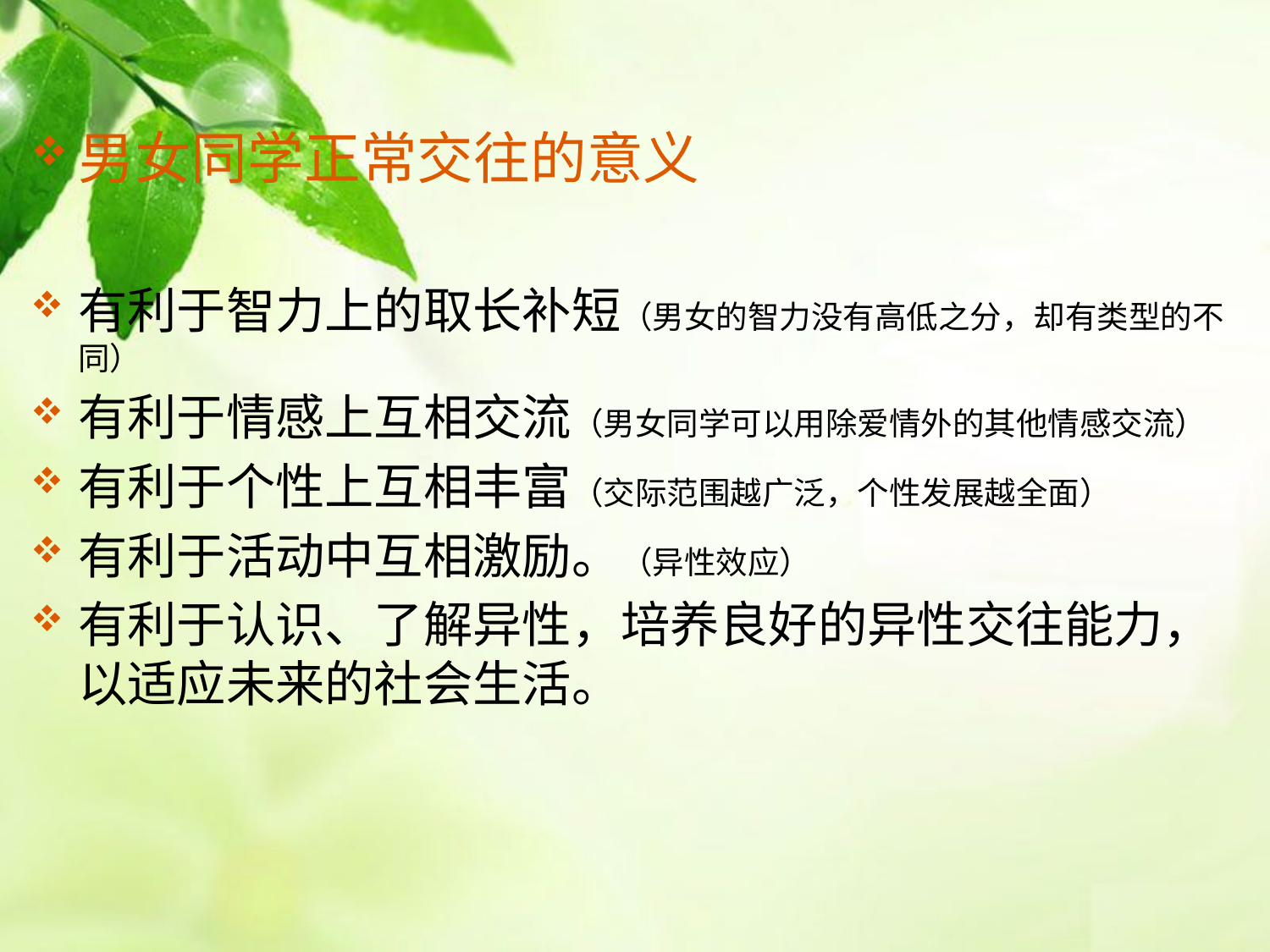

男女同学正常交往的意义

有利于智力上的取长补短（男女的智力没有高低之分，却有类型的不同）
有利于情感上互相交流（男女同学可以用除爱情外的其他情感交流）
有利于个性上互相丰富（交际范围越广泛，个性发展越全面）
有利于活动中互相激励。（异性效应）
有利于认识、了解异性，培养良好的异性交往能力，以适应未来的社会生活。